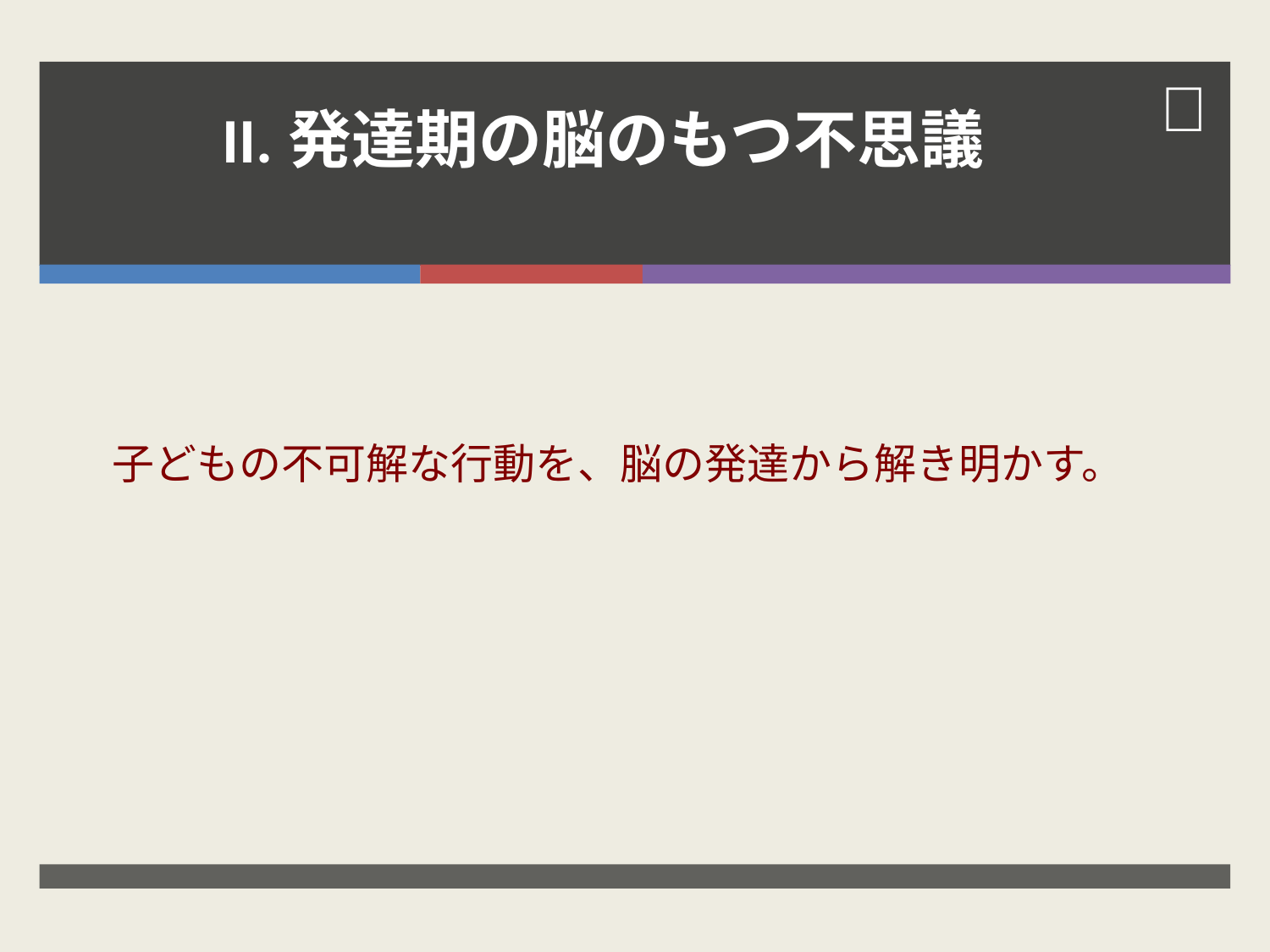

# II.発達期の脳のもつ不思議
子どもの不可解な行動を、脳の発達から解き明かす。